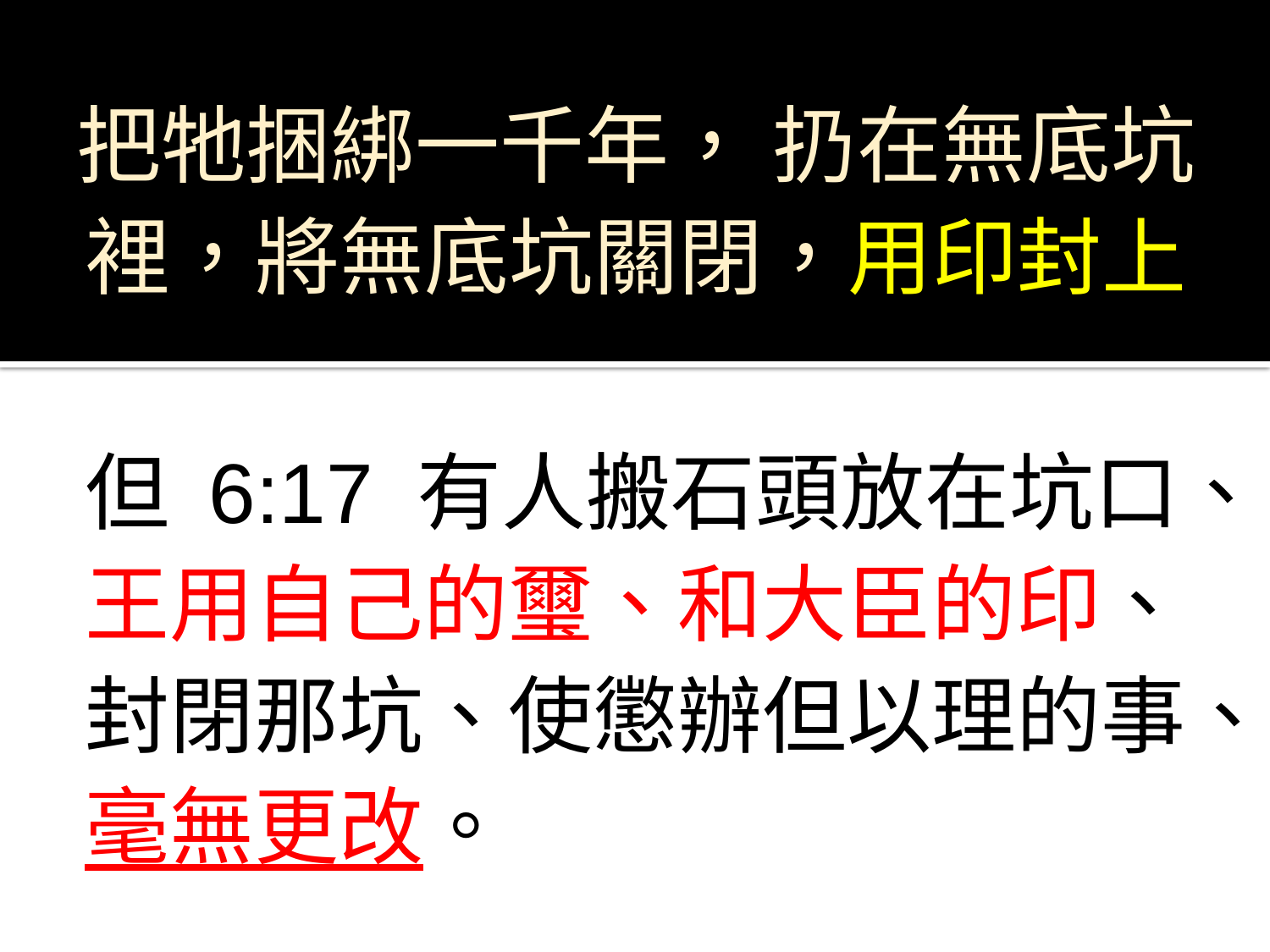

# 把牠捆綁一千年， 扔在無底坑裡，將無底坑關閉，用印封上
但 6:17 有人搬石頭放在坑口、王用自己的璽、和大臣的印、封閉那坑、使懲辦但以理的事、毫無更改。